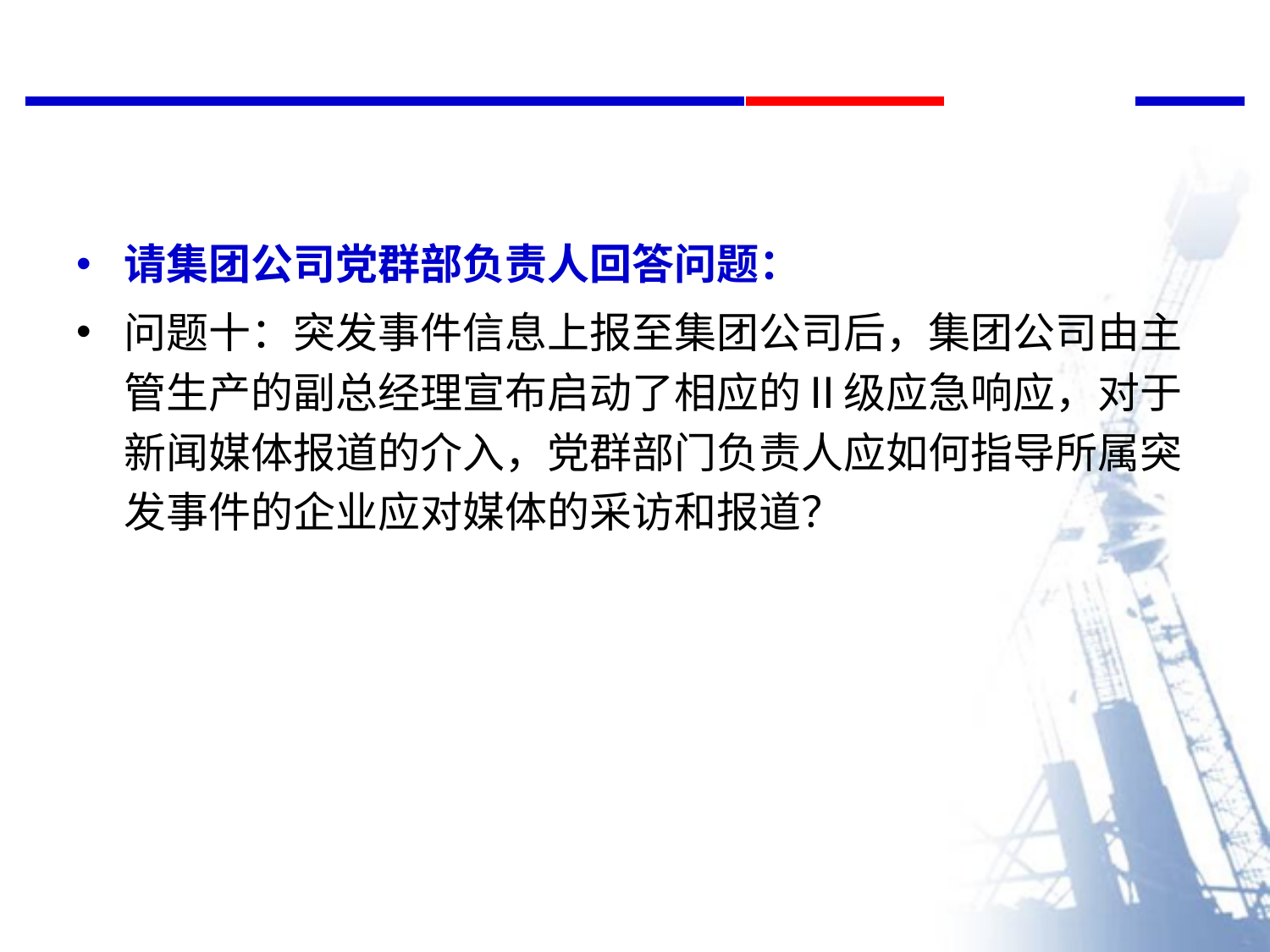

请集团公司党群部负责人回答问题：
问题十：突发事件信息上报至集团公司后，集团公司由主管生产的副总经理宣布启动了相应的Ⅱ级应急响应，对于新闻媒体报道的介入，党群部门负责人应如何指导所属突发事件的企业应对媒体的采访和报道？